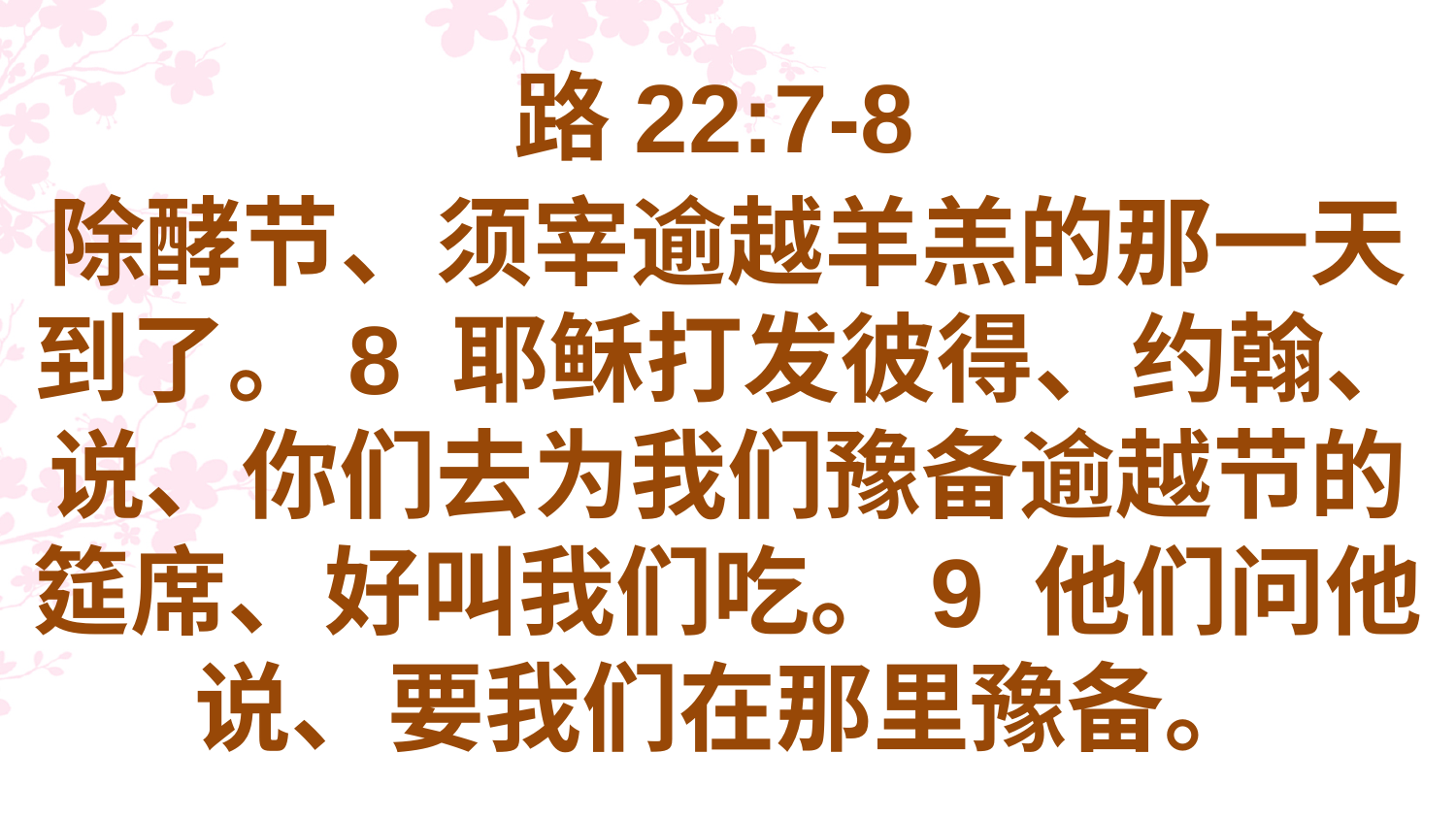

路22:7-8
除酵节、须宰逾越羊羔的那一天到了。8 耶稣打发彼得、约翰、说、你们去为我们豫备逾越节的筵席、好叫我们吃。9 他们问他说、要我们在那里豫备。